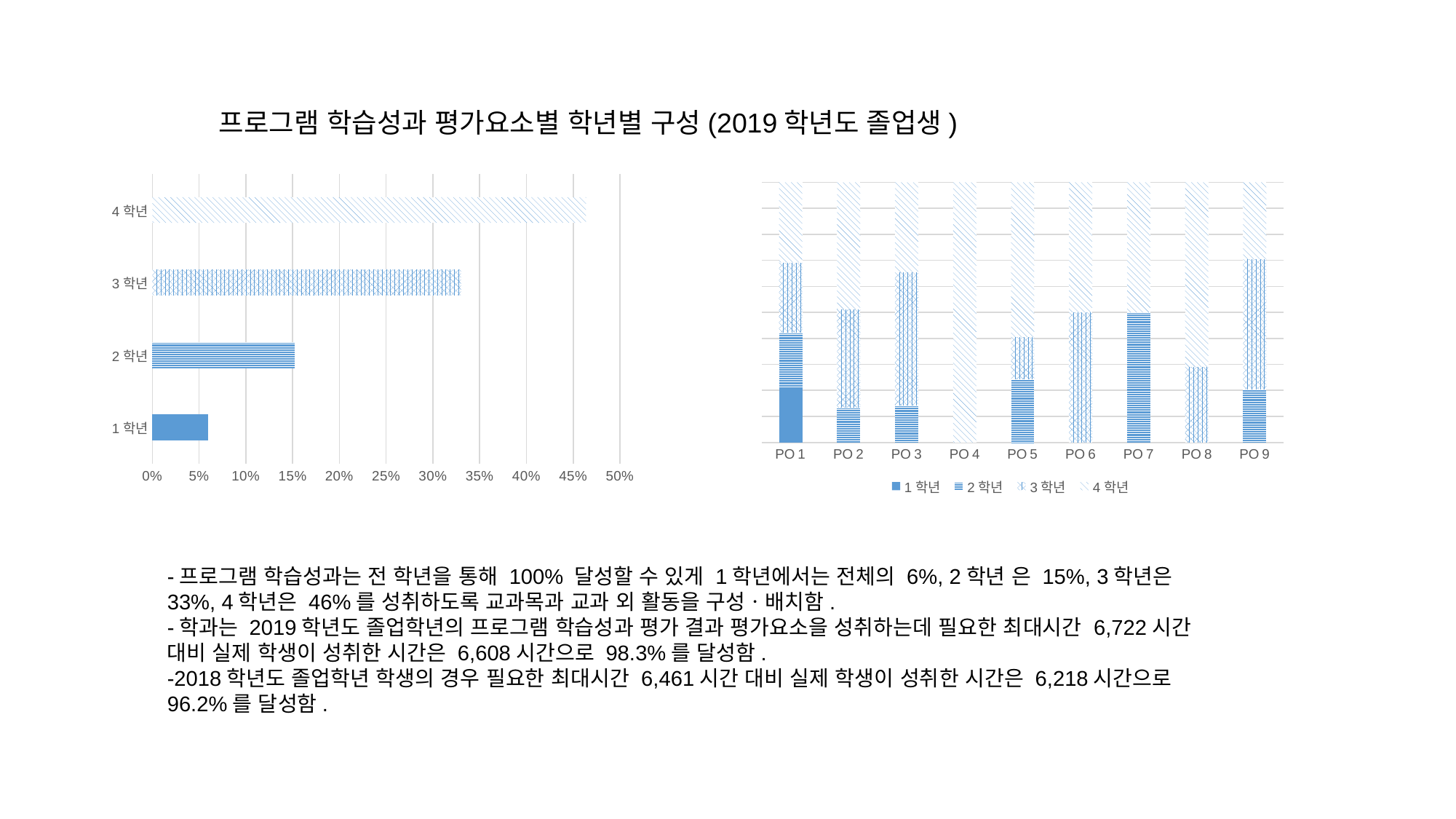

프로그램 학습성과 평가요소별 학년별 구성(2019학년도 졸업생)

### Chart

| Category | 비율(%) |
|---|---|
| 1학년 | 0.06 |
| 2학년 | 0.1521868491520381 |
| 3학년 | 0.3301100862838441 |
| 4학년 | 0.4637012793811366 |

### Chart

| Category | 1학년 | 2학년 | 3학년 | 4학년 |
|---|---|---|---|---|
| PO 1 | 363.0 | 363.0 | 464.0 | 531.0 |
| PO 2 | None | 264.0 | 750.0 | 969.0 |
| PO 3 | None | 99.0 | 356.0 | 242.0 |
| PO 4 | None | None | None | 407.0 |
| PO 5 | None | 99.0 | 66.0 | 242.0 |
| PO 6 | None | None | 242.0 | 242.0 |
| PO 7 | None | 99.0 | None | 99.0 |
| PO 8 | None | None | 99.0 | 242.0 |
| PO 9 | None | 99.0 | 242.0 | 143.0 |
-프로그램 학습성과는 전 학년을 통해 100% 달성할 수 있게 1학년에서는 전체의 6%, 2학년 은 15%, 3학년은 33%, 4학년은 46%를 성취하도록 교과목과 교과 외 활동을 구성ㆍ배치함.
-학과는 2019학년도 졸업학년의 프로그램 학습성과 평가 결과 평가요소을 성취하는데 필요한 최대시간 6,722시간 대비 실제 학생이 성취한 시간은 6,608시간으로 98.3%를 달성함.
-2018학년도 졸업학년 학생의 경우 필요한 최대시간 6,461시간 대비 실제 학생이 성취한 시간은 6,218시간으로 96.2%를 달성함.